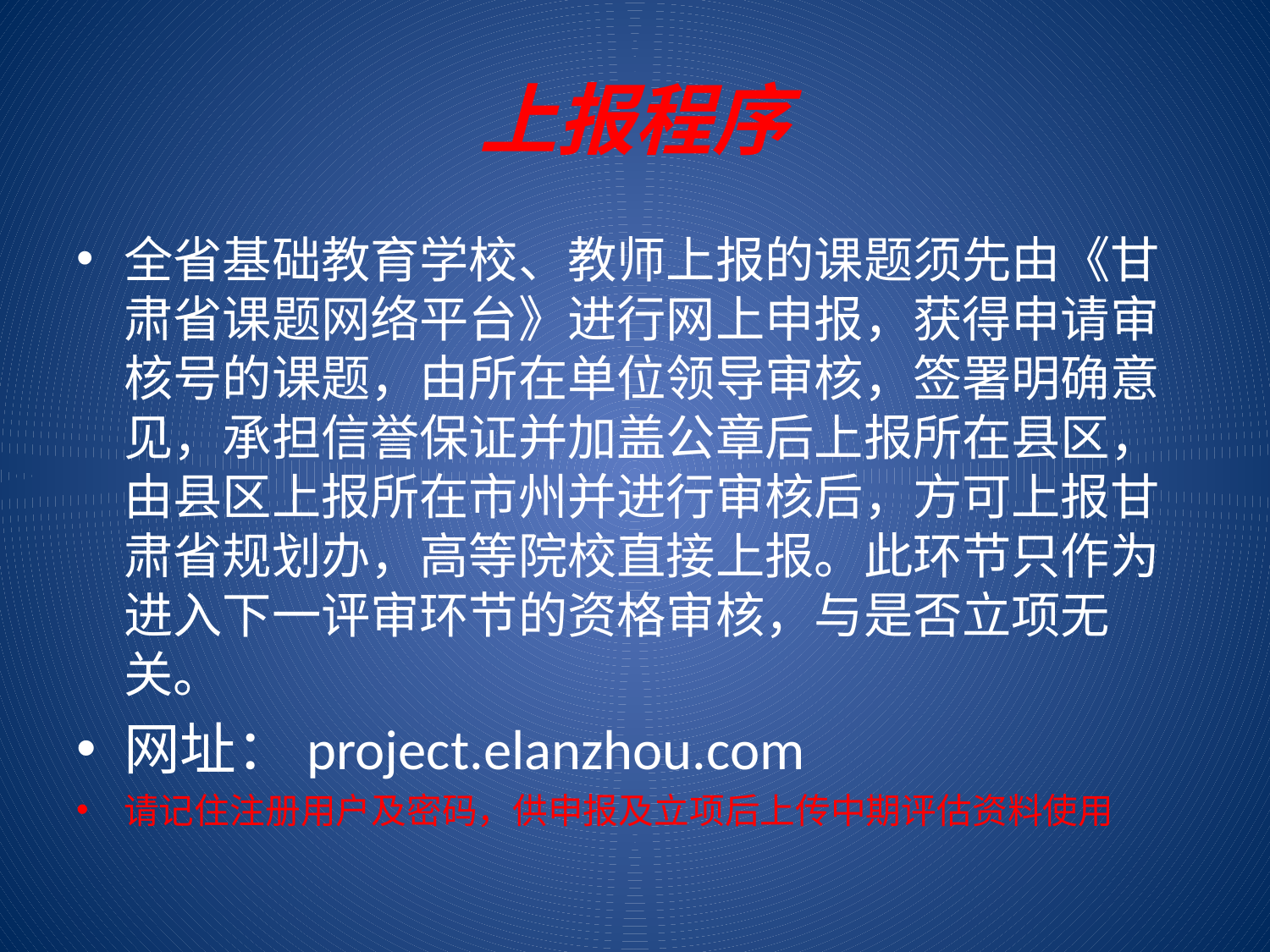

# 上报程序
全省基础教育学校、教师上报的课题须先由《甘肃省课题网络平台》进行网上申报，获得申请审核号的课题，由所在单位领导审核，签署明确意见，承担信誉保证并加盖公章后上报所在县区，由县区上报所在市州并进行审核后，方可上报甘肃省规划办，高等院校直接上报。此环节只作为进入下一评审环节的资格审核，与是否立项无关。
网址：project.elanzhou.com
请记住注册用户及密码，供申报及立项后上传中期评估资料使用